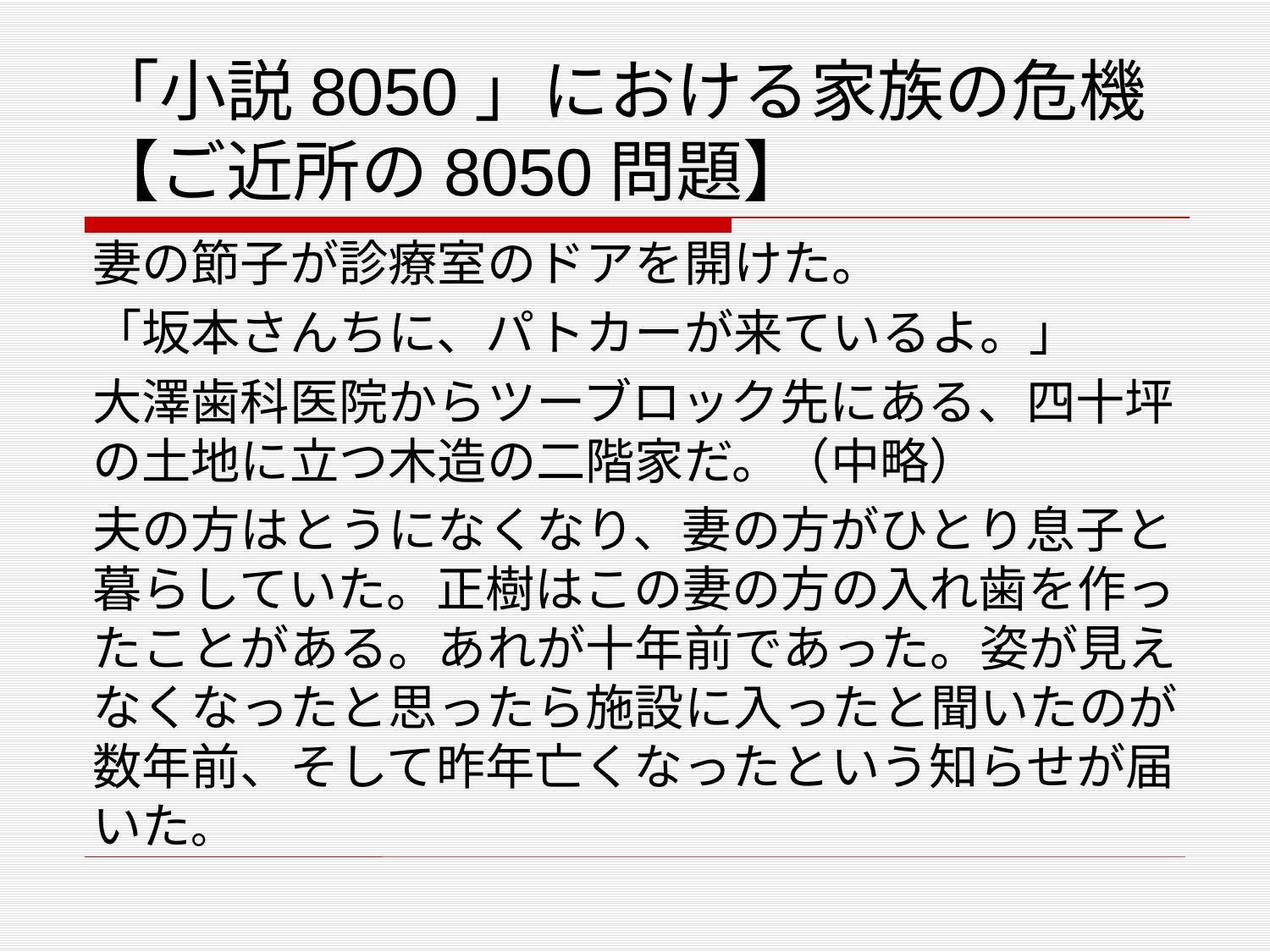

# 「小説8050」における家族の危機 【ご近所の8050問題】
妻の節子が診療室のドアを開けた。
「坂本さんちに、パトカーが来ているよ。」
大澤歯科医院からツーブロック先にある、四十坪の土地に立つ木造の二階家だ。（中略）
夫の方はとうになくなり、妻の方がひとり息子と暮らしていた。正樹はこの妻の方の入れ歯を作ったことがある。あれが十年前であった。姿が見えなくなったと思ったら施設に入ったと聞いたのが数年前、そして昨年亡くなったという知らせが届いた。